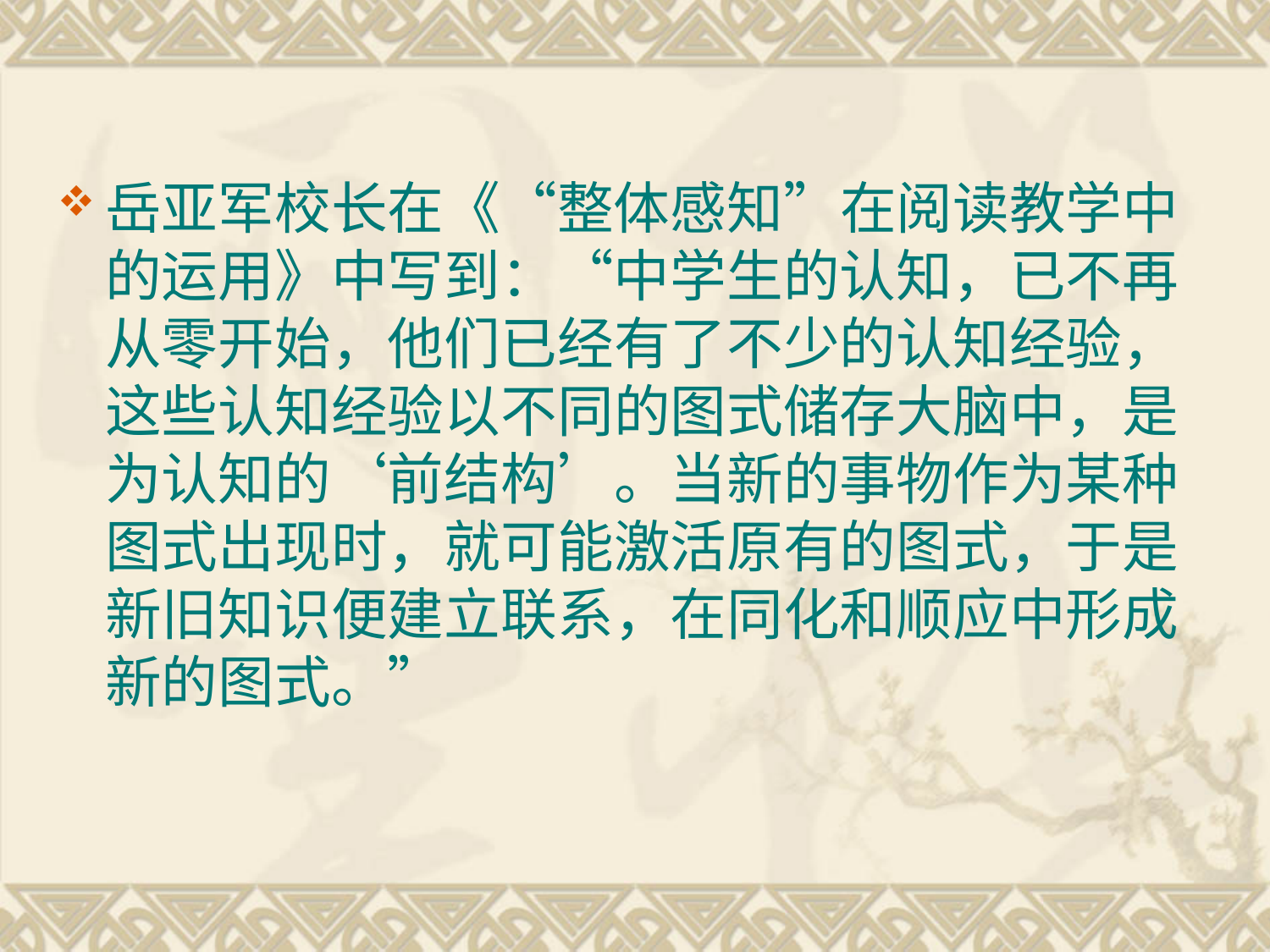

岳亚军校长在《“整体感知”在阅读教学中的运用》中写到：“中学生的认知，已不再从零开始，他们已经有了不少的认知经验，这些认知经验以不同的图式储存大脑中，是为认知的‘前结构’。当新的事物作为某种图式出现时，就可能激活原有的图式，于是新旧知识便建立联系，在同化和顺应中形成新的图式。”